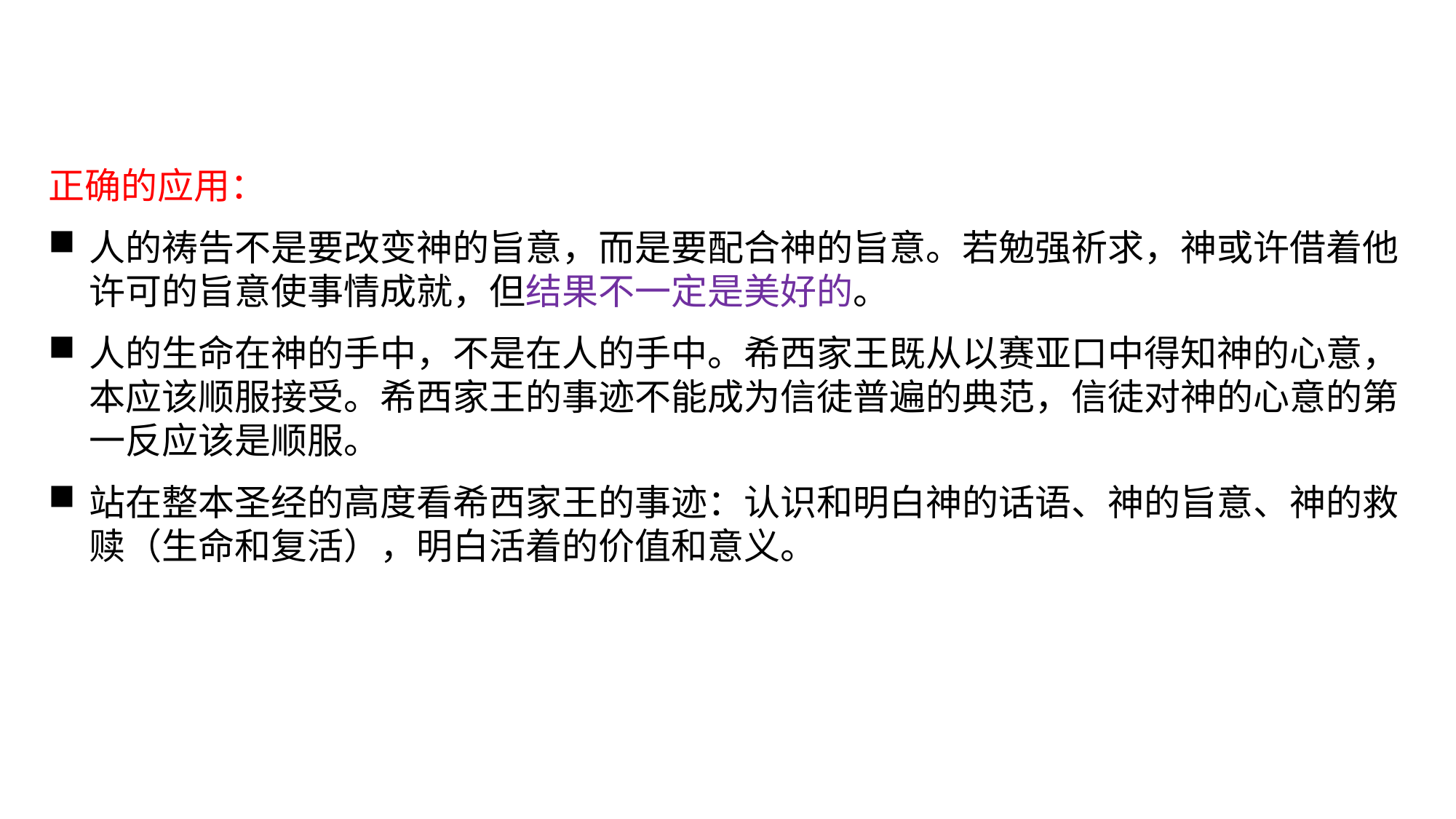

正确的应用：
人的祷告不是要改变神的旨意，而是要配合神的旨意。若勉强祈求，神或许借着他许可的旨意使事情成就，但结果不一定是美好的。
人的生命在神的手中，不是在人的手中。希西家王既从以赛亚口中得知神的心意，本应该顺服接受。希西家王的事迹不能成为信徒普遍的典范，信徒对神的心意的第一反应该是顺服。
站在整本圣经的高度看希西家王的事迹：认识和明白神的话语、神的旨意、神的救赎（生命和复活），明白活着的价值和意义。